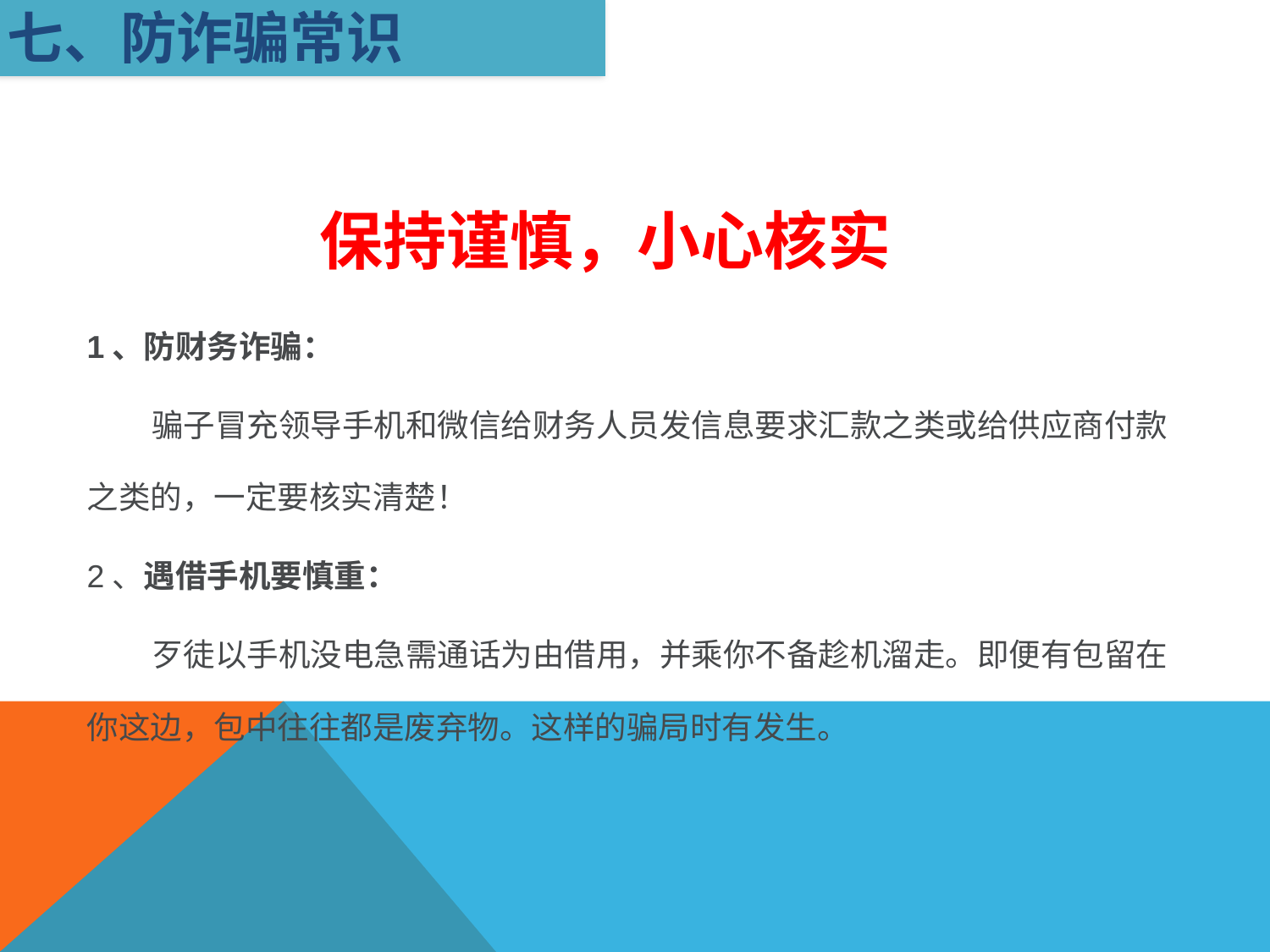

七、防诈骗常识

保持谨慎，小心核实
1、防财务诈骗：
        骗子冒充领导手机和微信给财务人员发信息要求汇款之类或给供应商付款之类的，一定要核实清楚！
2、遇借手机要慎重：
        歹徒以手机没电急需通话为由借用，并乘你不备趁机溜走。即便有包留在你这边，包中往往都是废弃物。这样的骗局时有发生。